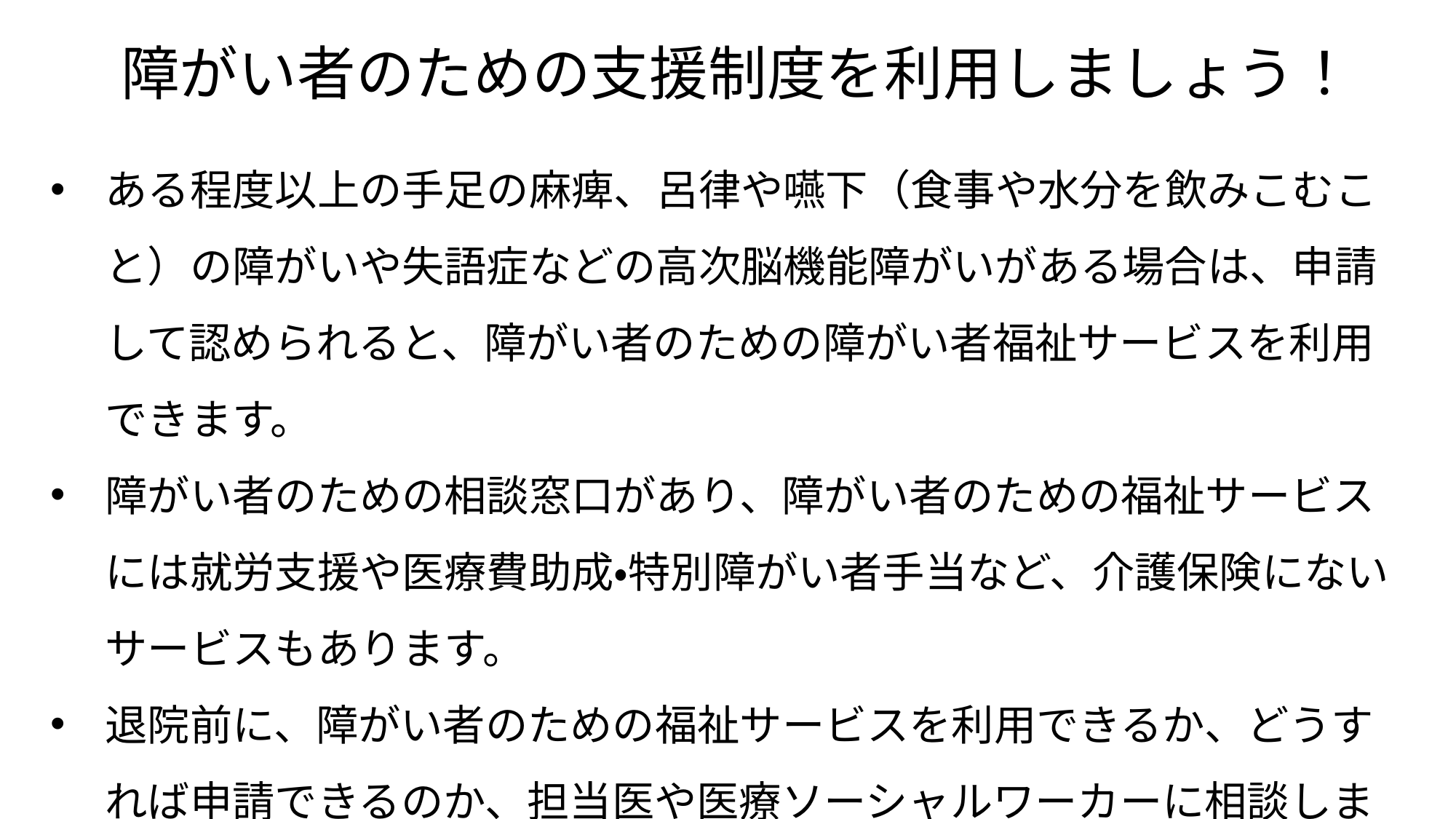

# 障がい者のための支援制度を利用しましょう！
ある程度以上の手足の麻痺、呂律や嚥下（食事や水分を飲みこむこと）の障がいや失語症などの高次脳機能障がいがある場合は、申請して認められると、障がい者のための障がい者福祉サービスを利用できます。
障がい者のための相談窓口があり、障がい者のための福祉サービスには就労支援や医療費助成・特別障がい者手当など、介護保険にないサービスもあります。
退院前に、障がい者のための福祉サービスを利用できるか、どうすれば申請できるのか、担当医や医療ソーシャルワーカーに相談しましょう。